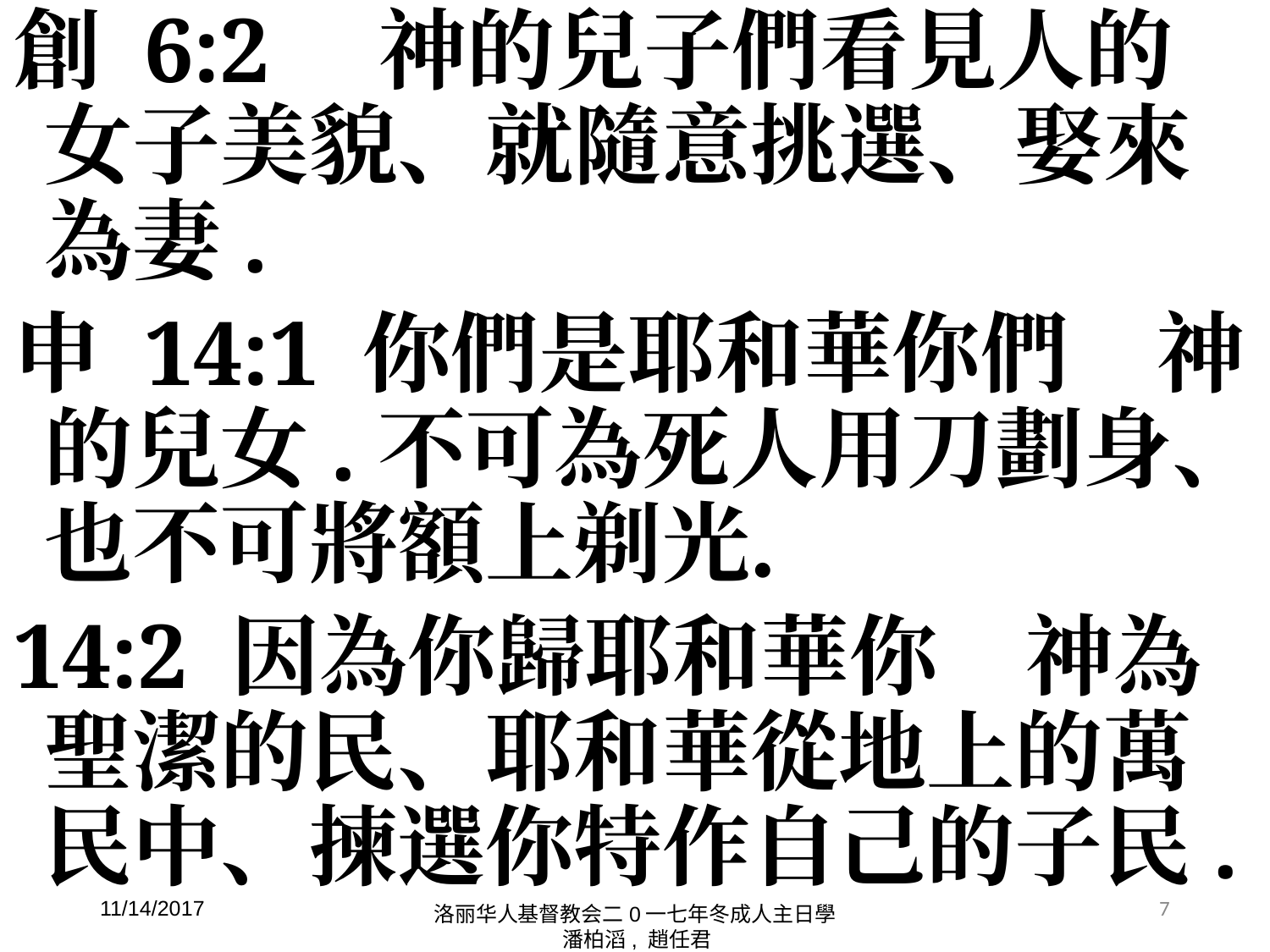

創 6:2　神的兒子們看見人的女子美貌、就隨意挑選、娶來為妻.
申 14:1 你們是耶和華你們　神的兒女.不可為死人用刀劃身、也不可將額上剃光．
14:2 因為你歸耶和華你　神為聖潔的民、耶和華從地上的萬民中、揀選你特作自己的子民.
11/14/2017
7
洛丽华人基督教会二0一七年冬成人主日學   潘柏滔, 趙任君